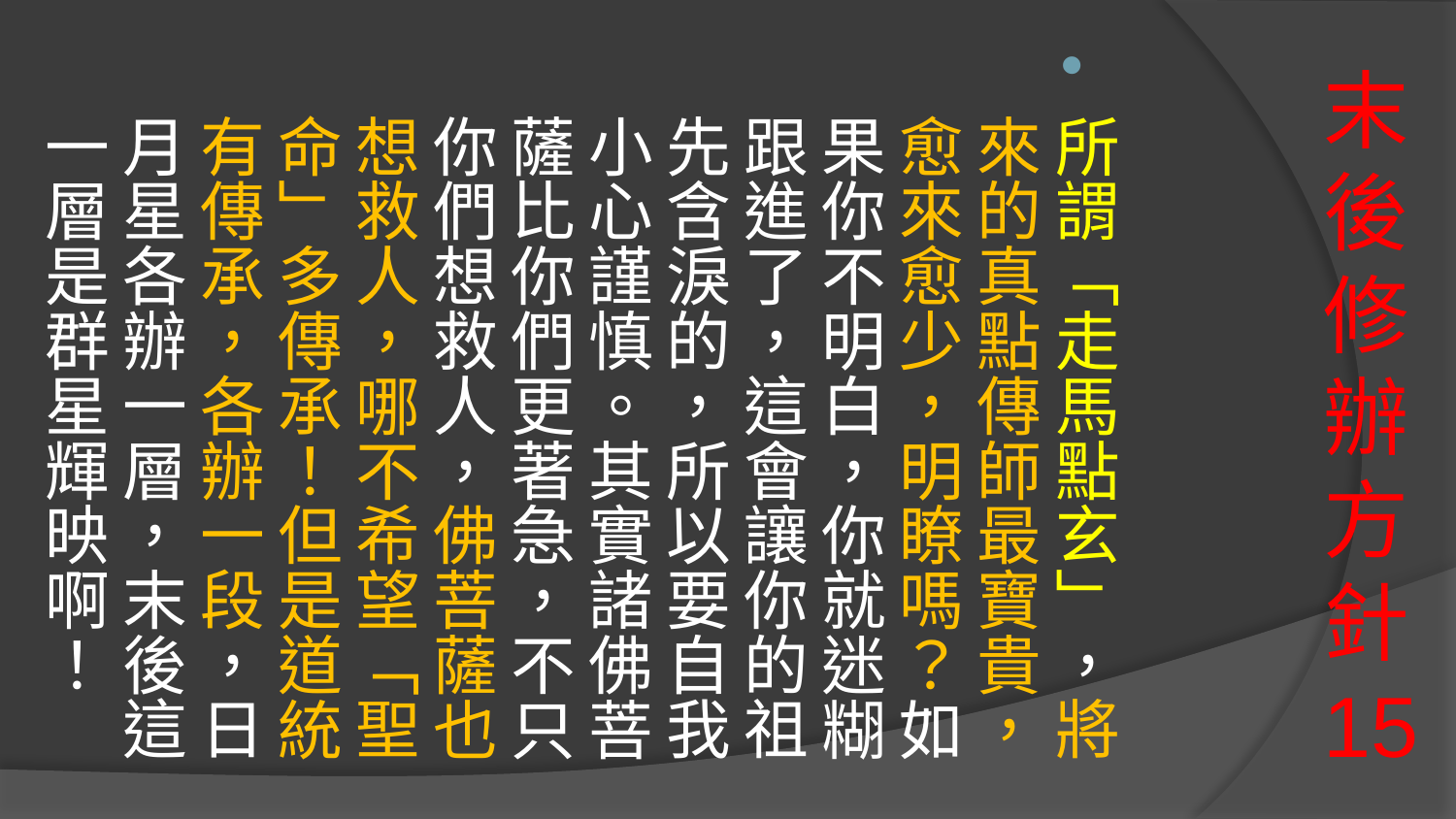

所謂「走馬點玄」，將來的真點傳師最寶貴，愈來愈少，明瞭嗎？如果你不明白，你就迷糊跟進了，這會讓你的祖先含淚的，所以要自我小心謹慎。其實諸佛菩薩比你們更著急，不只你們想救人，佛菩薩也想救人，哪不希望「聖命」多傳承！但是道統有傳承，各辦一段，日月星各辦一層，末後這一層是群星輝映啊！
# 末後修辦方針 15